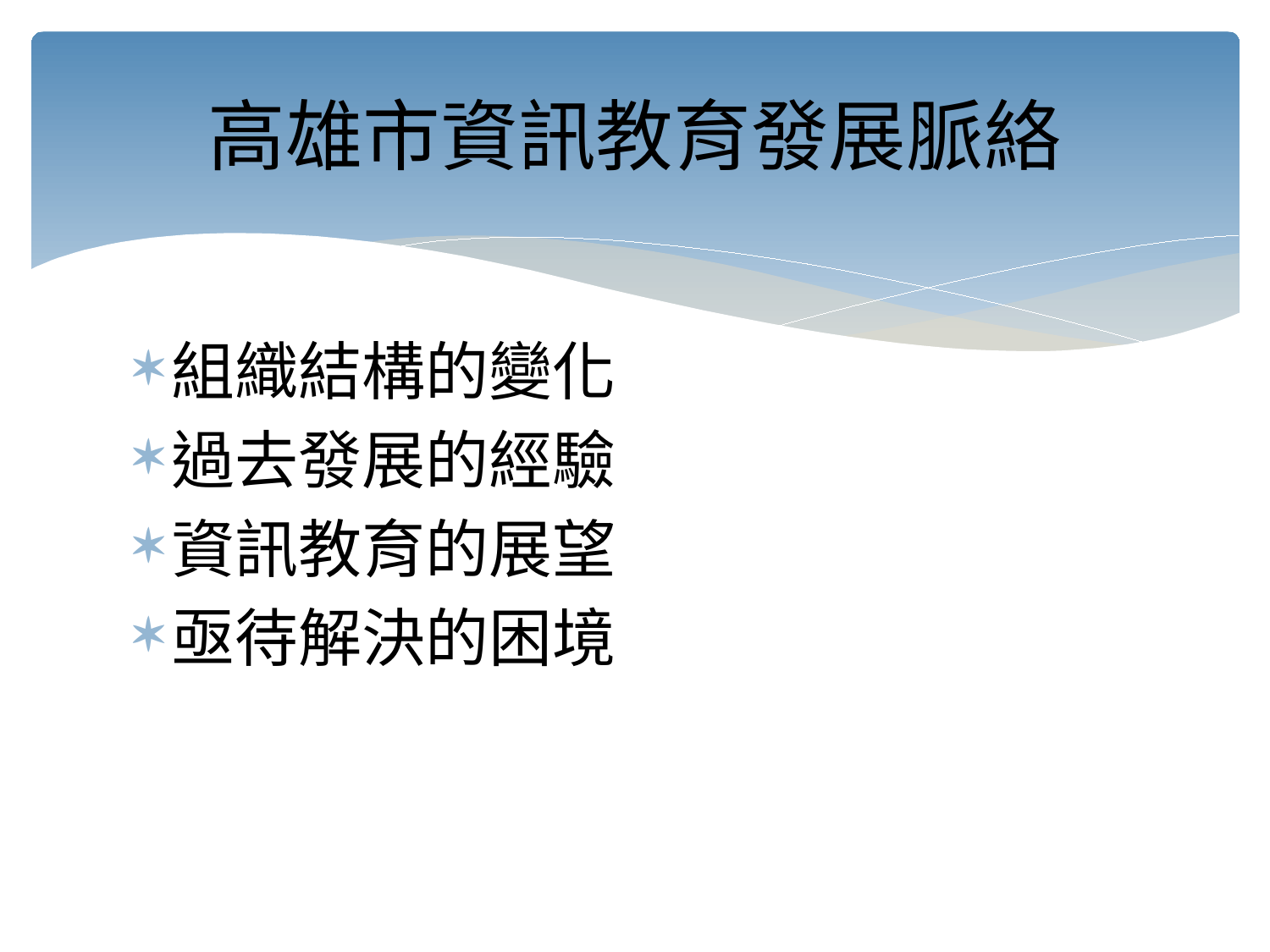

# 高雄市資訊教育發展脈絡

組織結構的變化
過去發展的經驗
資訊教育的展望
亟待解決的困境